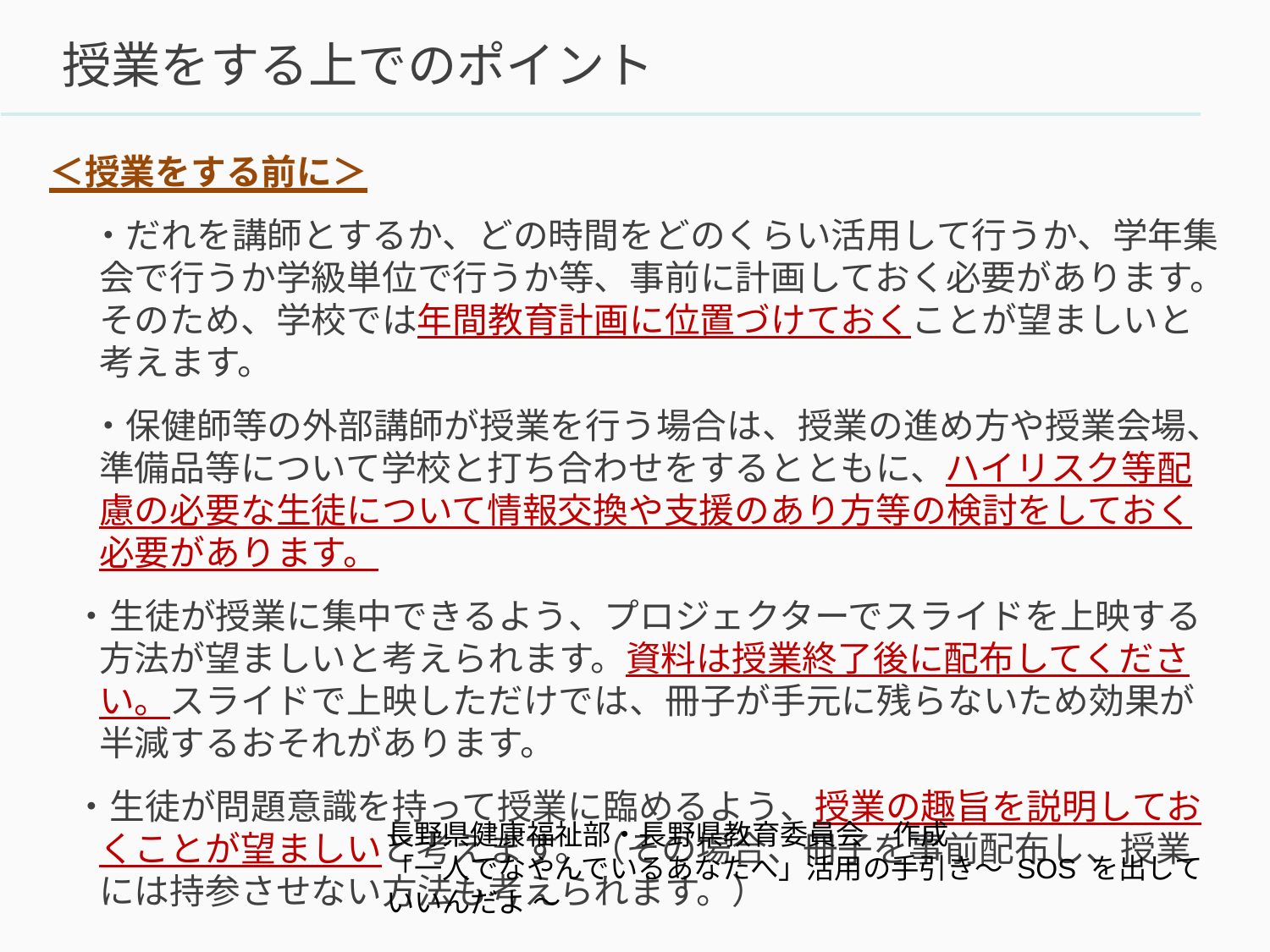

# 授業をする上でのポイント
＜授業をする前に＞
 ・だれを講師とするか、どの時間をどのくらい活用して行うか、学年集会で行うか学級単位で行うか等、事前に計画しておく必要があります。そのため、学校では年間教育計画に位置づけておくことが望ましいと考えます。
 ・保健師等の外部講師が授業を行う場合は、授業の進め方や授業会場、準備品等について学校と打ち合わせをするとともに、ハイリスク等配慮の必要な生徒について情報交換や支援のあり方等の検討をしておく必要があります。
・生徒が授業に集中できるよう、プロジェクターでスライドを上映する方法が望ましいと考えられます。資料は授業終了後に配布してください。スライドで上映しただけでは、冊子が手元に残らないため効果が半減するおそれがあります。
・生徒が問題意識を持って授業に臨めるよう、授業の趣旨を説明しておくことが望ましいと考えます。（その場合、冊子を事前配布し、授業には持参させない方法も考えられます。）
長野県健康福祉部・長野県教育委員会　作成
「一人でなやんでいるあなたへ」活用の手引き～ SOS を出していいんだよ ～